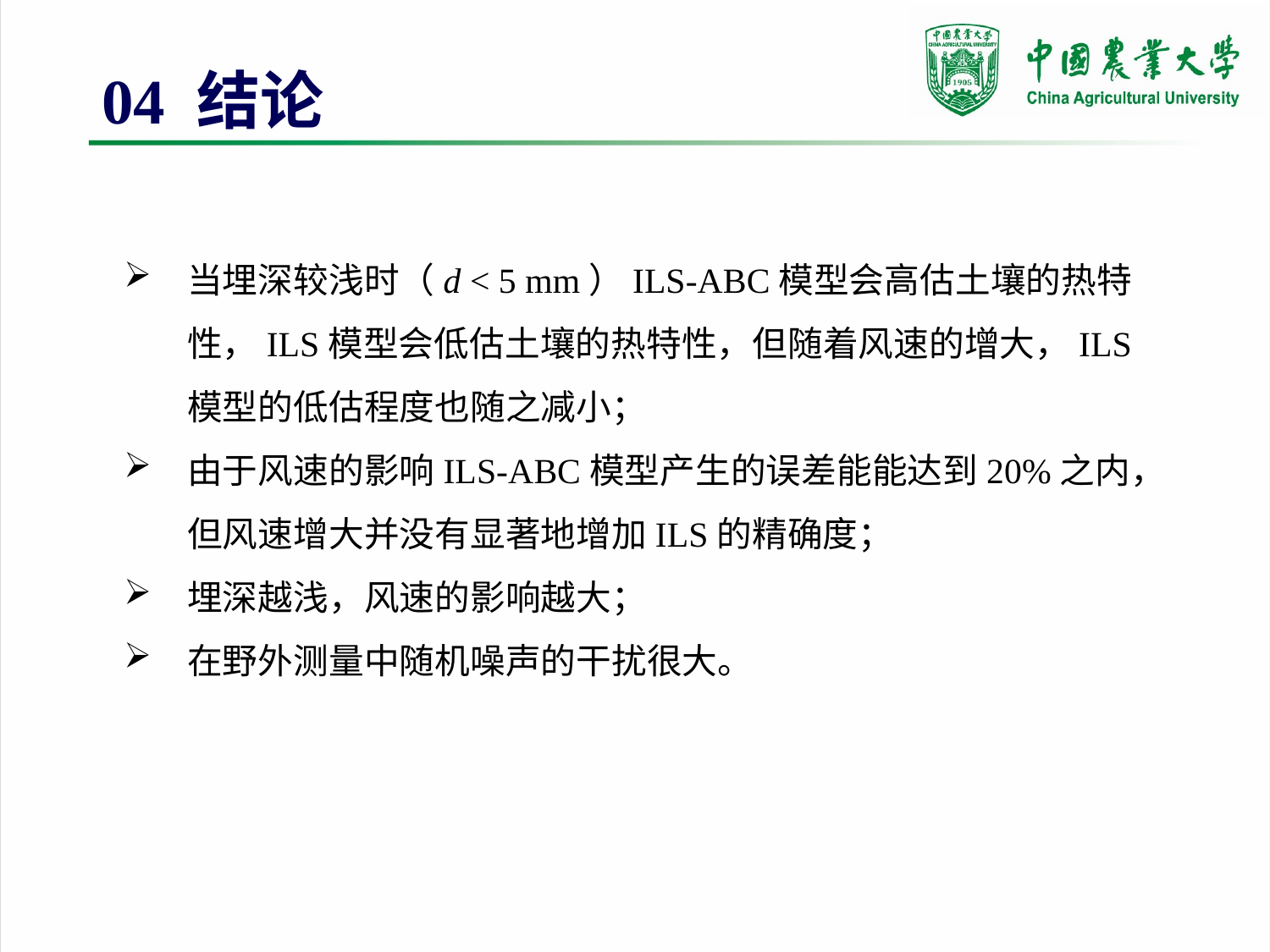

04 结论
当埋深较浅时（d < 5 mm）ILS-ABC模型会高估土壤的热特性，ILS模型会低估土壤的热特性，但随着风速的增大，ILS模型的低估程度也随之减小；
由于风速的影响ILS-ABC模型产生的误差能能达到20%之内，但风速增大并没有显著地增加ILS的精确度；
埋深越浅，风速的影响越大；
在野外测量中随机噪声的干扰很大。